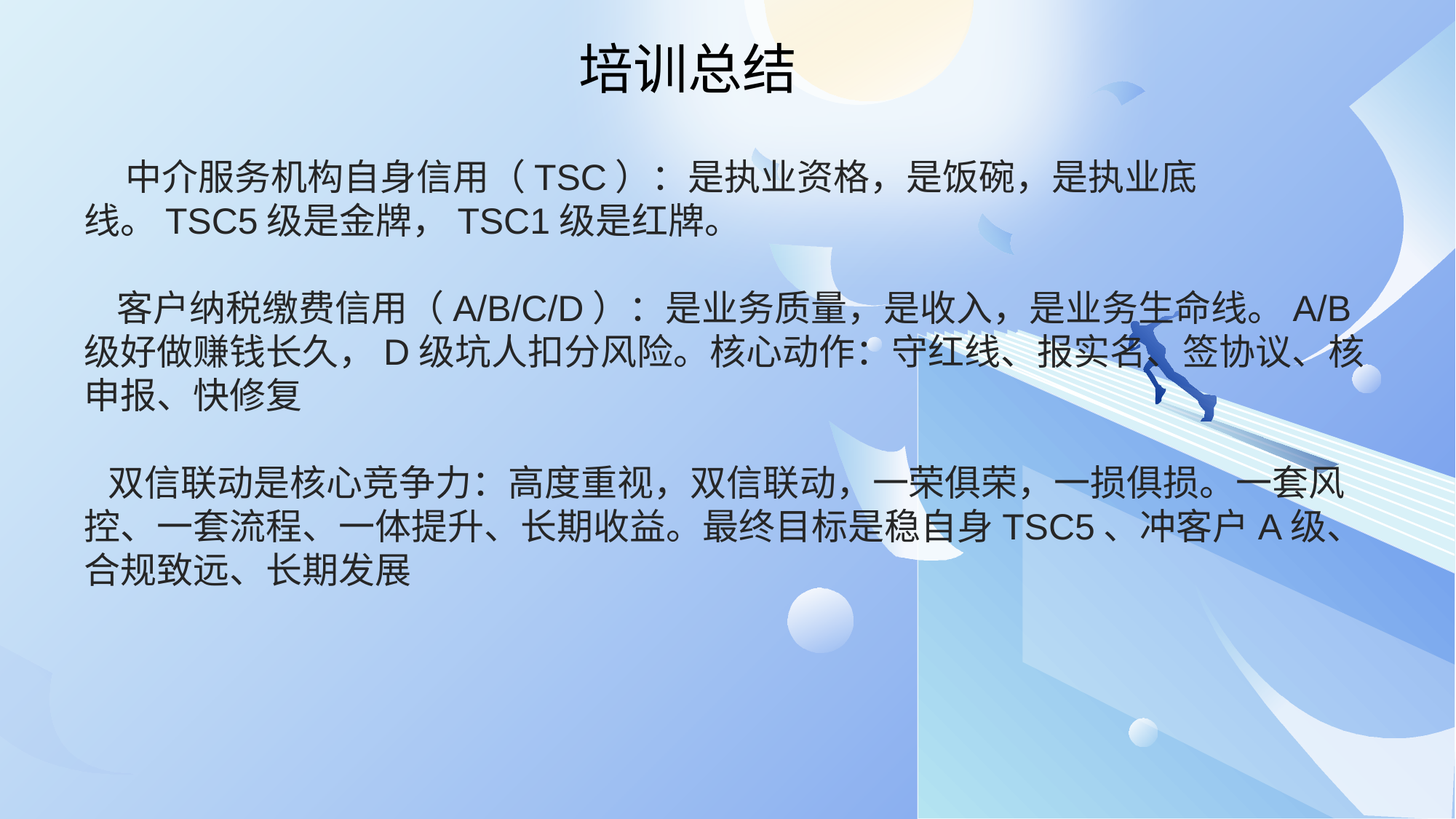

培训总结
    中介服务机构自身信用（TSC）：是执业资格，是饭碗，是执业底线。TSC5级是金牌，TSC1级是红牌。
    客户纳税缴费信用（A/B/C/D）：是业务质量，是收入，是业务生命线。A/B级好做赚钱长久，D级坑人扣分风险。核心动作：守红线、报实名、签协议、核申报、快修复
   双信联动是核心竞争力：高度重视，双信联动，一荣俱荣，一损俱损。一套风控、一套流程、一体提升、长期收益。最终目标是稳自身TSC5、冲客户A级、合规致远、长期发展